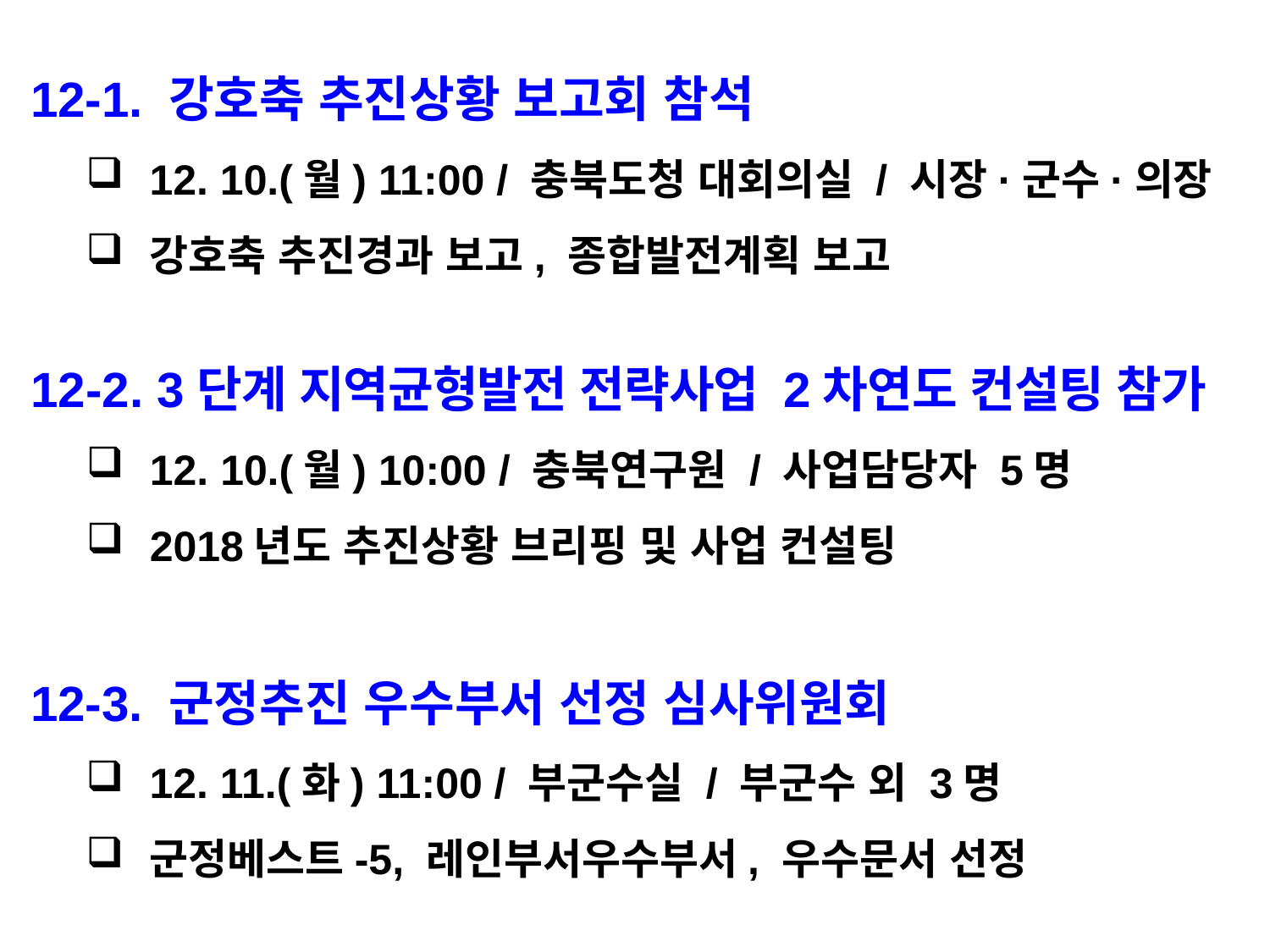

12-1. 강호축 추진상황 보고회 참석
12. 10.(월) 11:00 / 충북도청 대회의실 / 시장·군수·의장
강호축 추진경과 보고, 종합발전계획 보고

12-2. 3단계 지역균형발전 전략사업 2차연도 컨설팅 참가
12. 10.(월) 10:00 / 충북연구원 / 사업담당자 5명
2018년도 추진상황 브리핑 및 사업 컨설팅

12-3. 군정추진 우수부서 선정 심사위원회
12. 11.(화) 11:00 / 부군수실 / 부군수 외 3명
군정베스트-5, 레인부서우수부서, 우수문서 선정